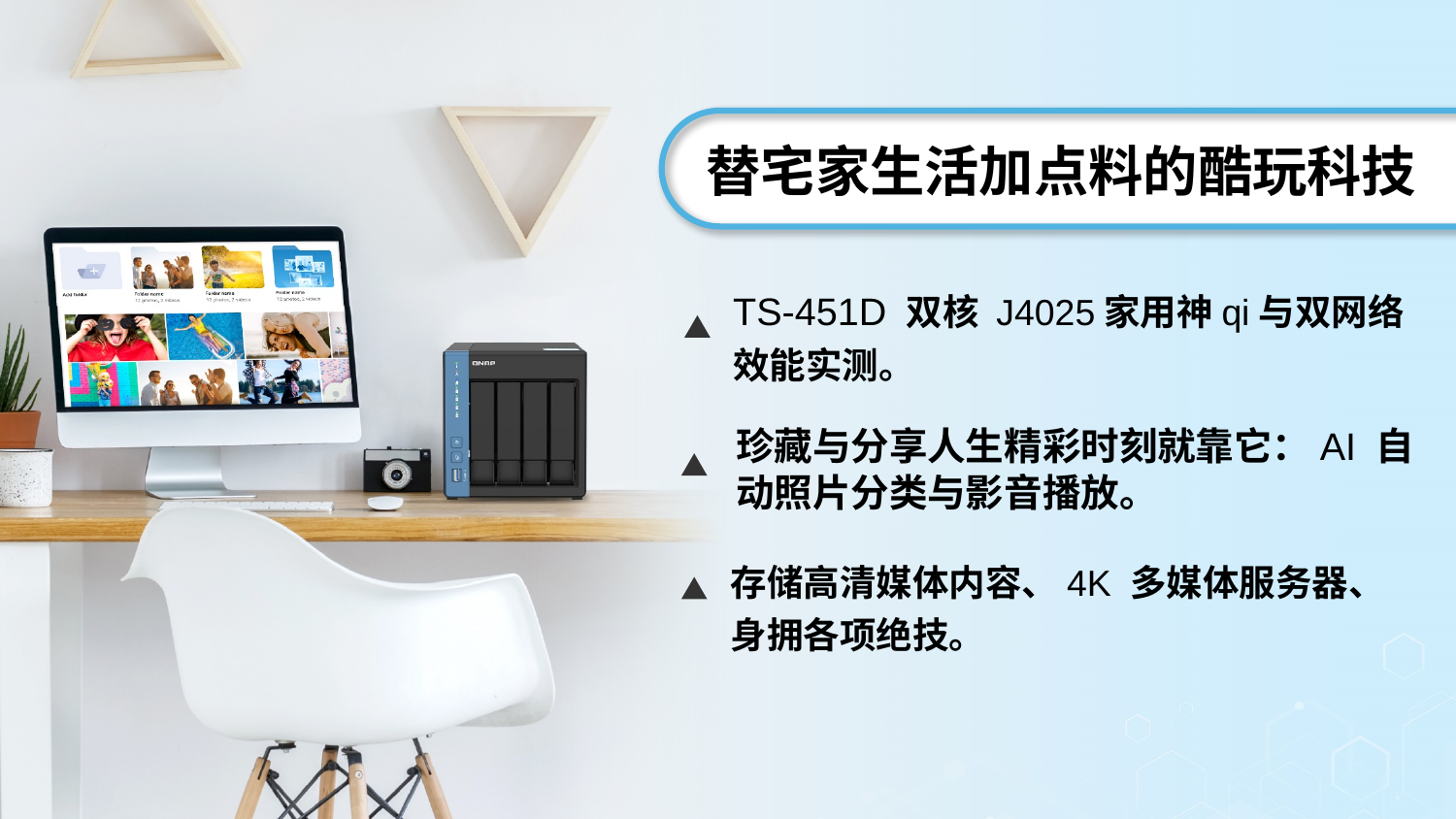

替宅家生活加点料的酷玩科技
TS-451D 双核 J4025家用神qi与双网络效能实测。

珍藏与分享人生精彩时刻就靠它：AI 自动照片分类与影音播放。

存储高清媒体内容、4K 多媒体服务器、身拥各项绝技。